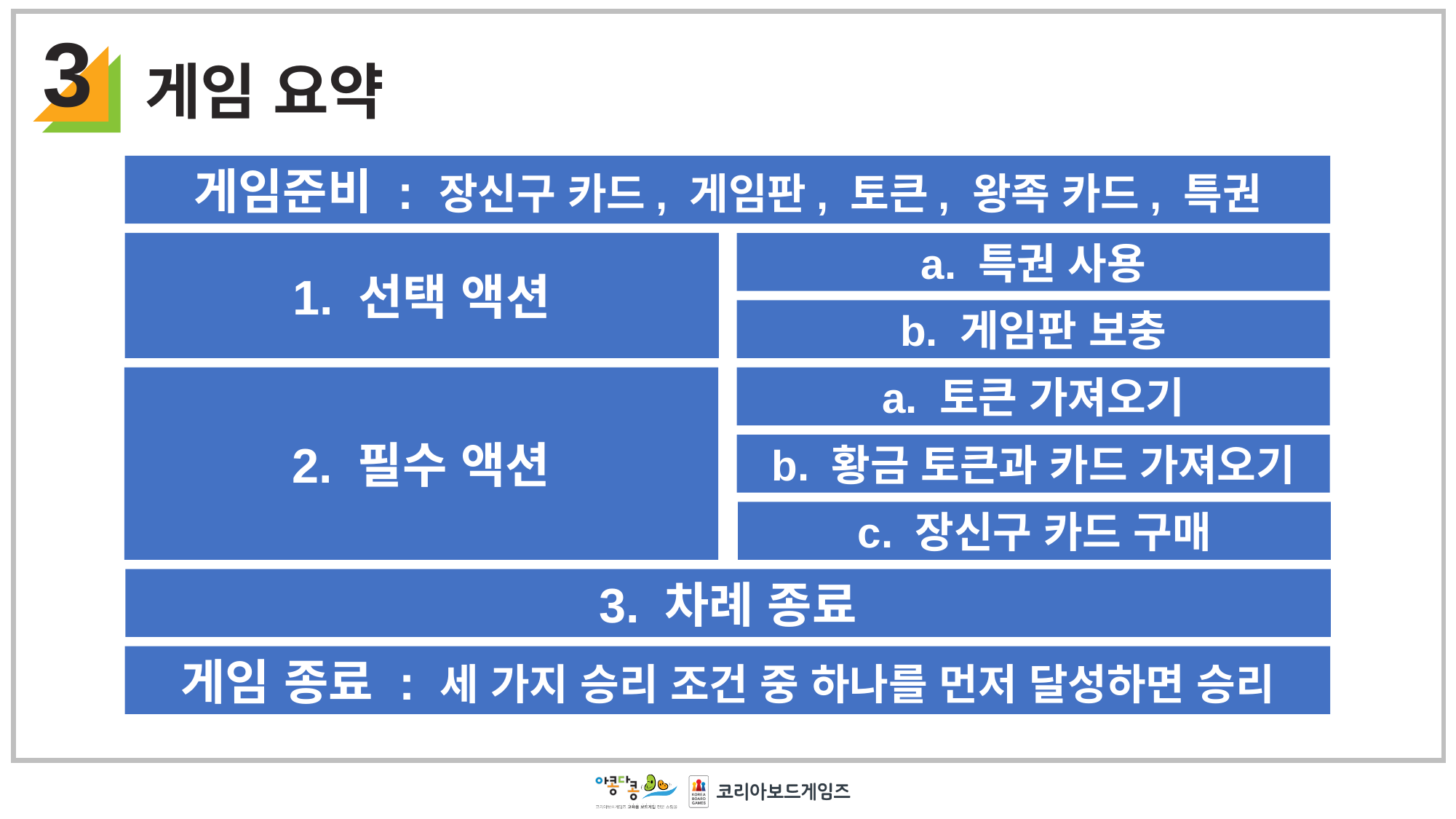

3
게임 요약
게임준비 : 장신구 카드, 게임판, 토큰, 왕족 카드, 특권
1. 선택 액션
a. 특권 사용
b. 게임판 보충
2. 필수 액션
a. 토큰 가져오기
b. 황금 토큰과 카드 가져오기
c. 장신구 카드 구매
3. 차례 종료
게임 종료 : 세 가지 승리 조건 중 하나를 먼저 달성하면 승리